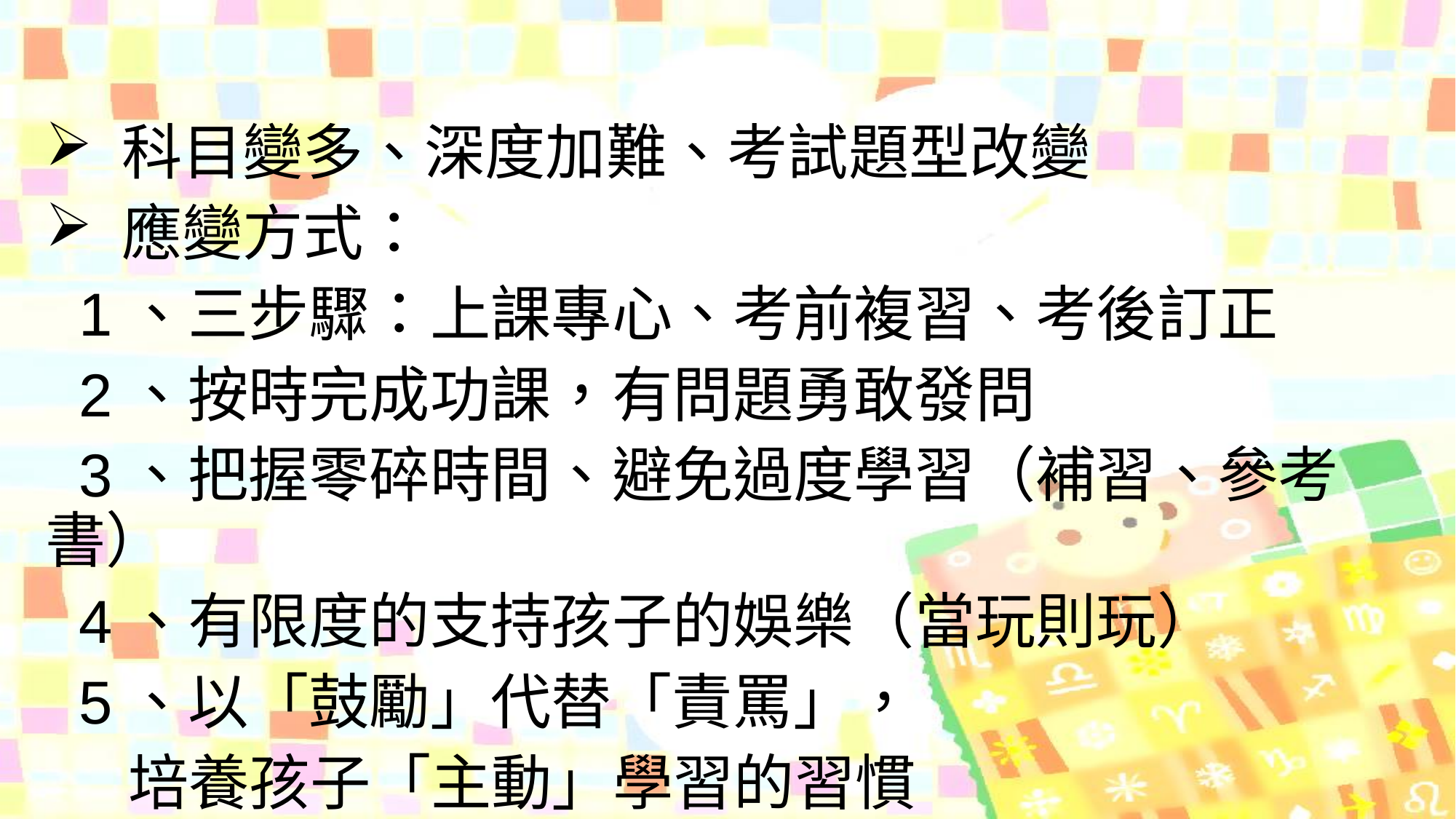

科目變多、深度加難、考試題型改變
 應變方式：
  1、三步驟：上課專心、考前複習、考後訂正
  2、按時完成功課，有問題勇敢發問
  3、把握零碎時間、避免過度學習（補習、參考書）
  4、有限度的支持孩子的娛樂（當玩則玩）
  5、以「鼓勵」代替「責罵」，
     培養孩子「主動」學習的習慣